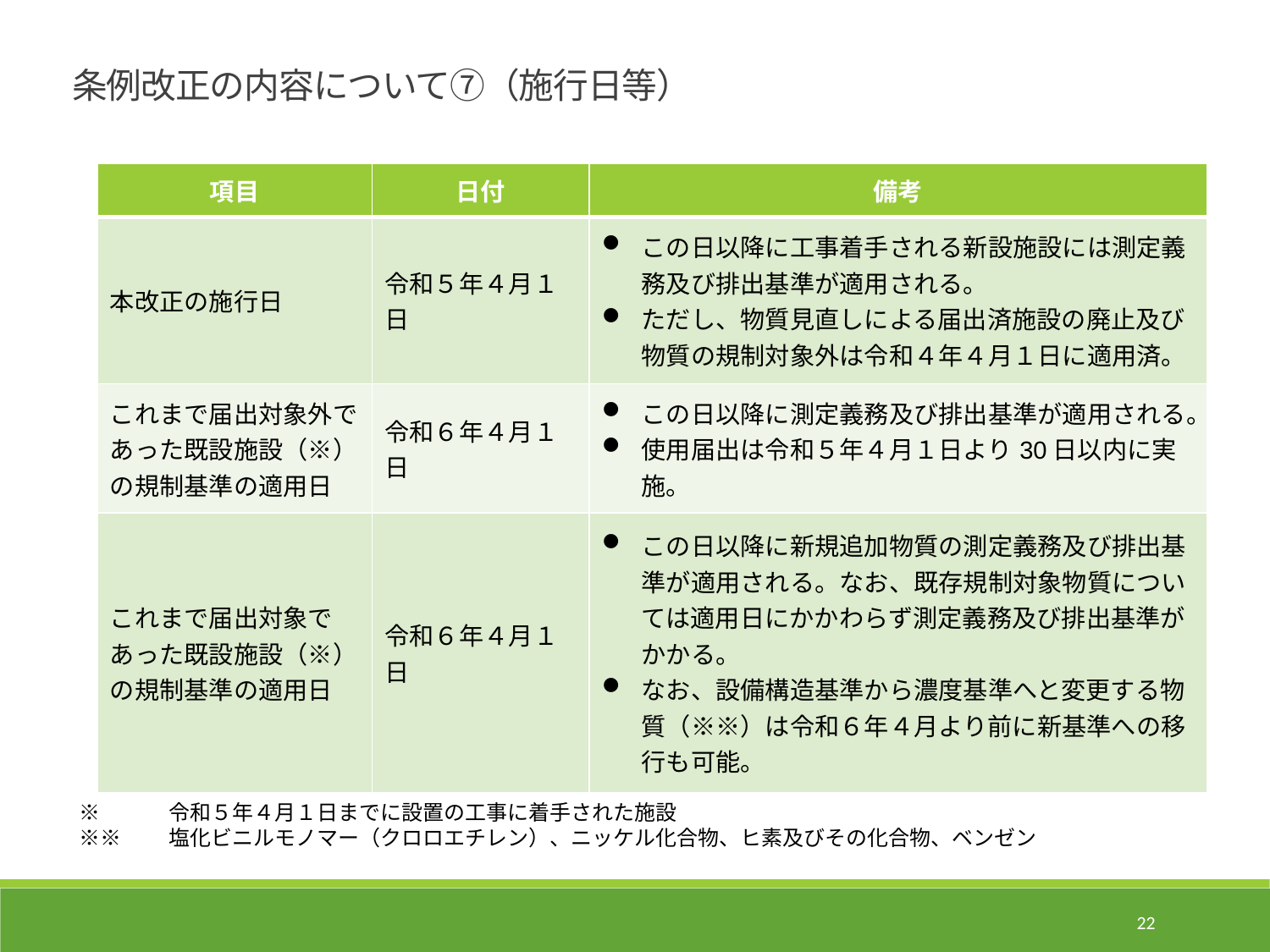

条例改正の内容について⑦（施行日等）
| 項目 | 日付 | 備考 |
| --- | --- | --- |
| 本改正の施行日 | 令和５年４月１日 | この日以降に工事着手される新設施設には測定義務及び排出基準が適用される。 ただし、物質見直しによる届出済施設の廃止及び物質の規制対象外は令和４年４月１日に適用済。 |
| これまで届出対象外であった既設施設（※）の規制基準の適用日 | 令和６年４月１日 | この日以降に測定義務及び排出基準が適用される。 使用届出は令和５年４月１日より30日以内に実施。 |
| これまで届出対象であった既設施設（※）の規制基準の適用日 | 令和６年４月１日 | この日以降に新規追加物質の測定義務及び排出基準が適用される。なお、既存規制対象物質については適用日にかかわらず測定義務及び排出基準がかかる。 なお、設備構造基準から濃度基準へと変更する物質（※※）は令和６年４月より前に新基準への移行も可能。 |
※　　　令和５年４月１日までに設置の工事に着手された施設
※※　　塩化ビニルモノマー（クロロエチレン）、ニッケル化合物、ヒ素及びその化合物、ベンゼン
22